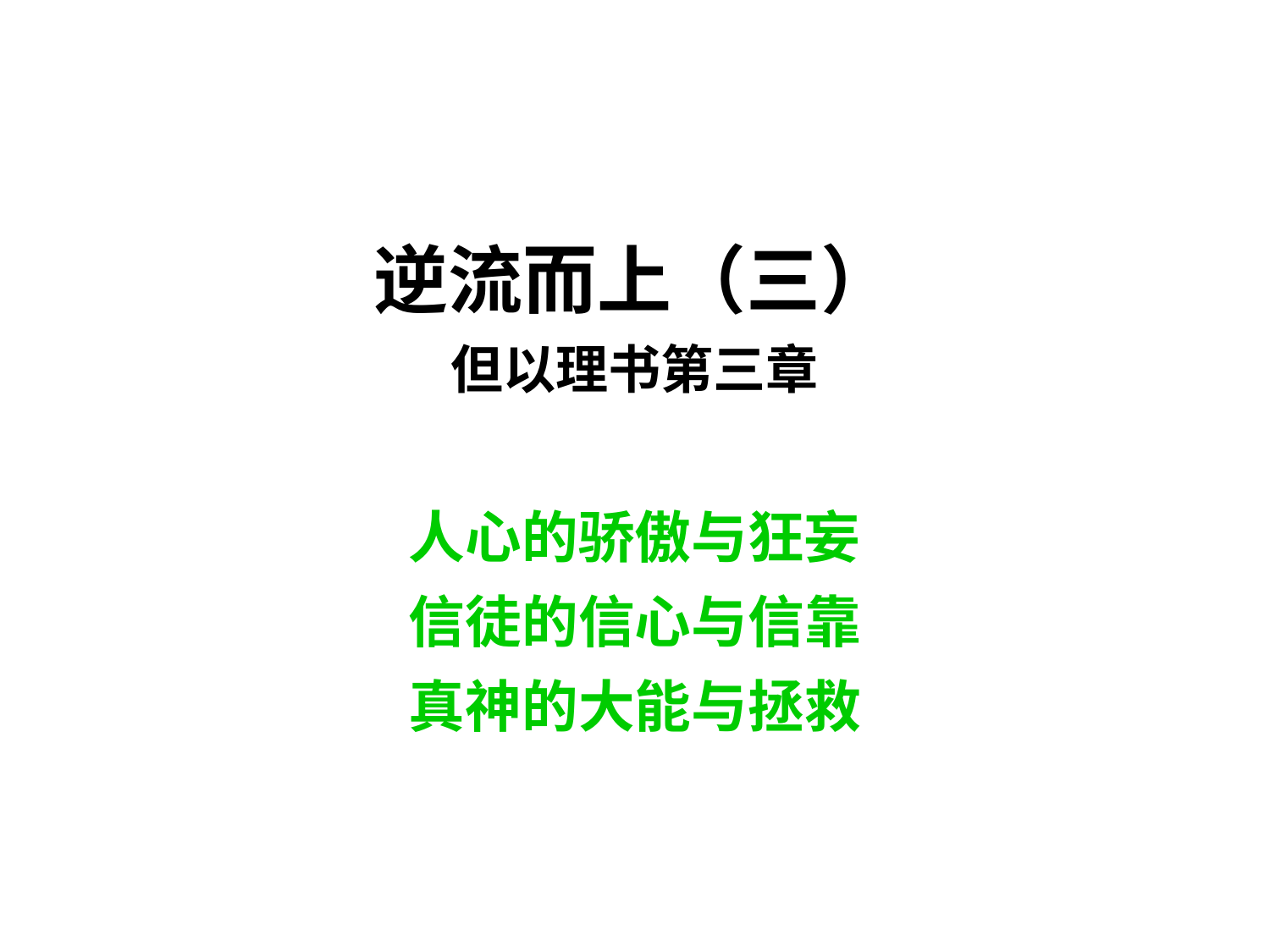

# 逆流而上（三） 但以理书第三章
人心的骄傲与狂妄
信徒的信心与信靠
真神的大能与拯救